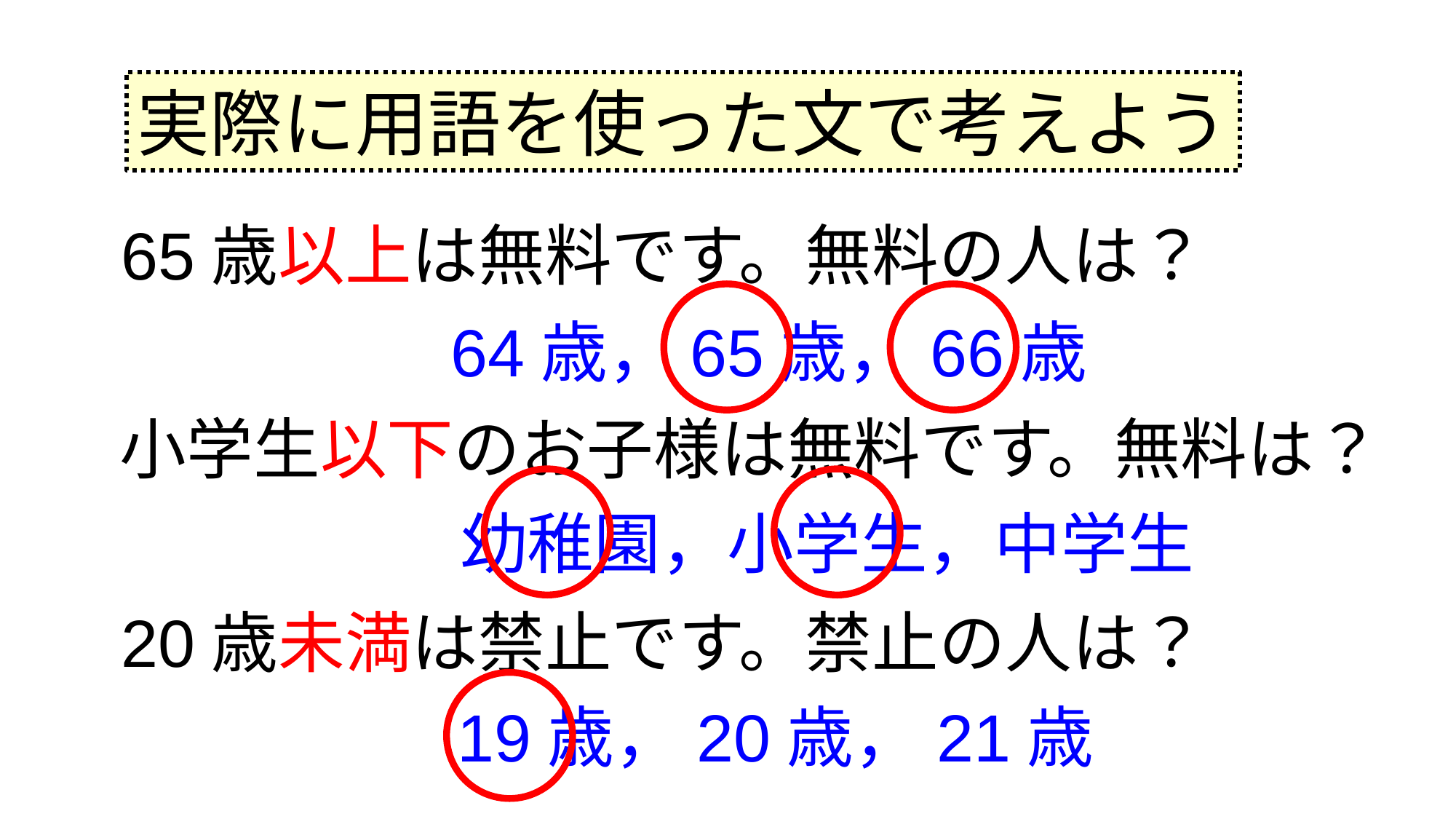

実際に用語を使った文で考えよう
65歳以上は無料です。無料の人は？

64歳，65歳，66歳
小学生以下のお子様は無料です。無料は？

幼稚園，小学生，中学生
20歳未満は禁止です。禁止の人は？

19歳，20歳，21歳